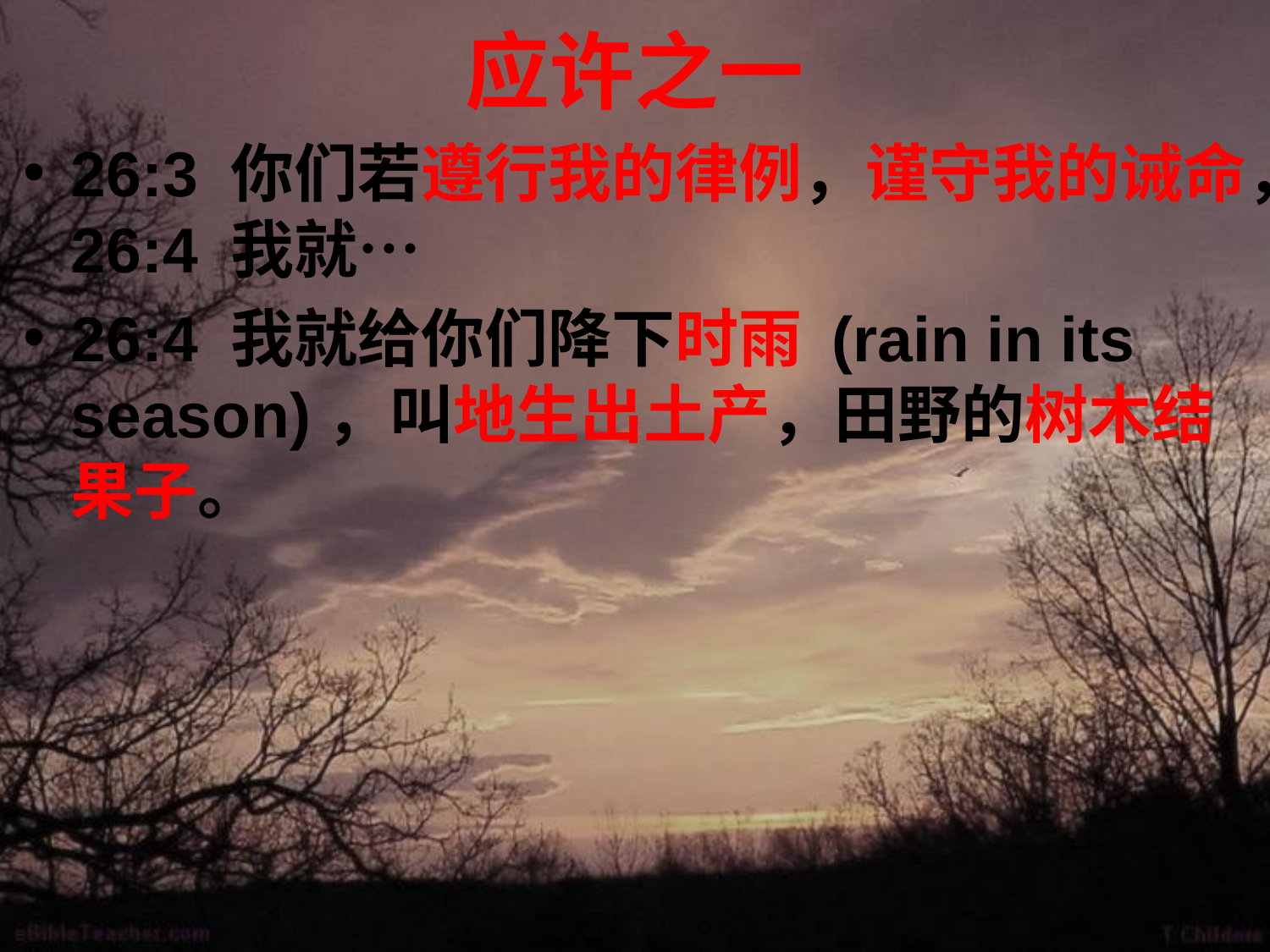

# 应许之一
26:3 你们若遵行我的律例，谨守我的诫命，26:4 我就…
26:4 我就给你们降下时雨 (rain in its season)，叫地生出土产，田野的树木结果子。